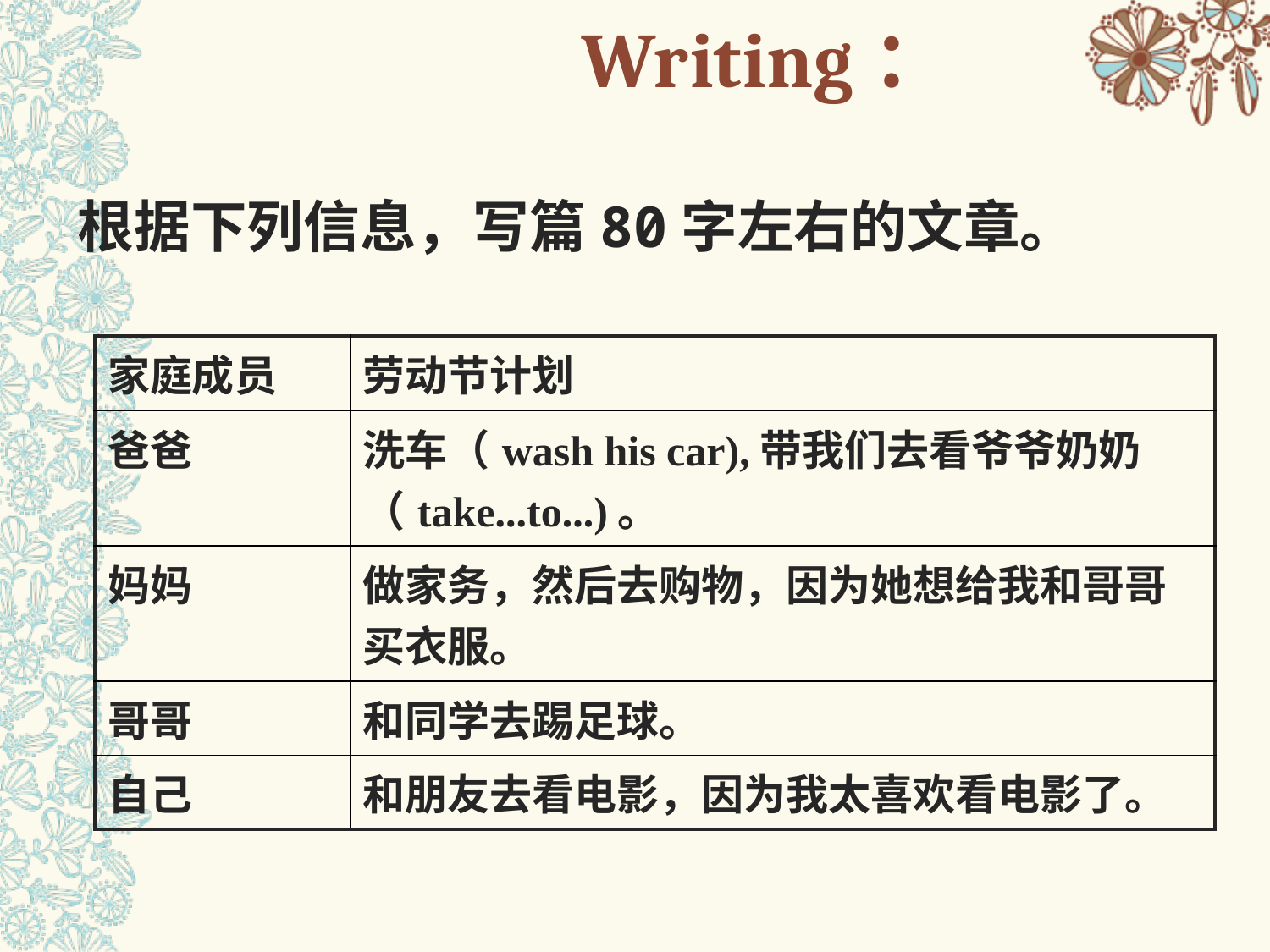

# Writing：
根据下列信息，写篇80字左右的文章。
| 家庭成员 | 劳动节计划 |
| --- | --- |
| 爸爸 | 洗车（wash his car),带我们去看爷爷奶奶（take...to...)。 |
| 妈妈 | 做家务，然后去购物，因为她想给我和哥哥买衣服。 |
| 哥哥 | 和同学去踢足球。 |
| 自己 | 和朋友去看电影，因为我太喜欢看电影了。 |